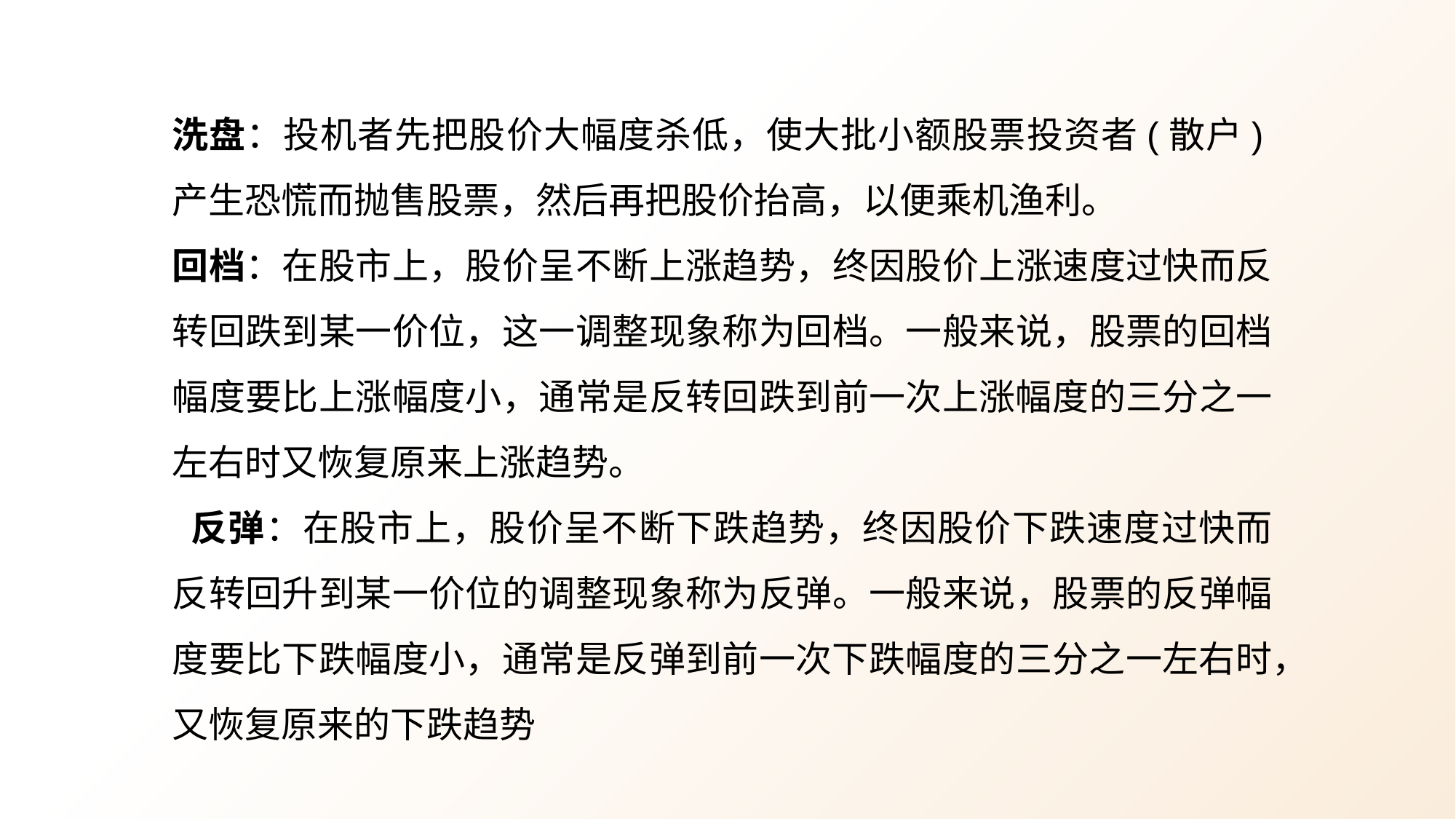

洗盘：投机者先把股价大幅度杀低，使大批小额股票投资者(散户)产生恐慌而抛售股票，然后再把股价抬高，以便乘机渔利。
回档：在股市上，股价呈不断上涨趋势，终因股价上涨速度过快而反转回跌到某一价位，这一调整现象称为回档。一般来说，股票的回档幅度要比上涨幅度小，通常是反转回跌到前一次上涨幅度的三分之一左右时又恢复原来上涨趋势。
 反弹：在股市上，股价呈不断下跌趋势，终因股价下跌速度过快而反转回升到某一价位的调整现象称为反弹。一般来说，股票的反弹幅度要比下跌幅度小，通常是反弹到前一次下跌幅度的三分之一左右时，又恢复原来的下跌趋势